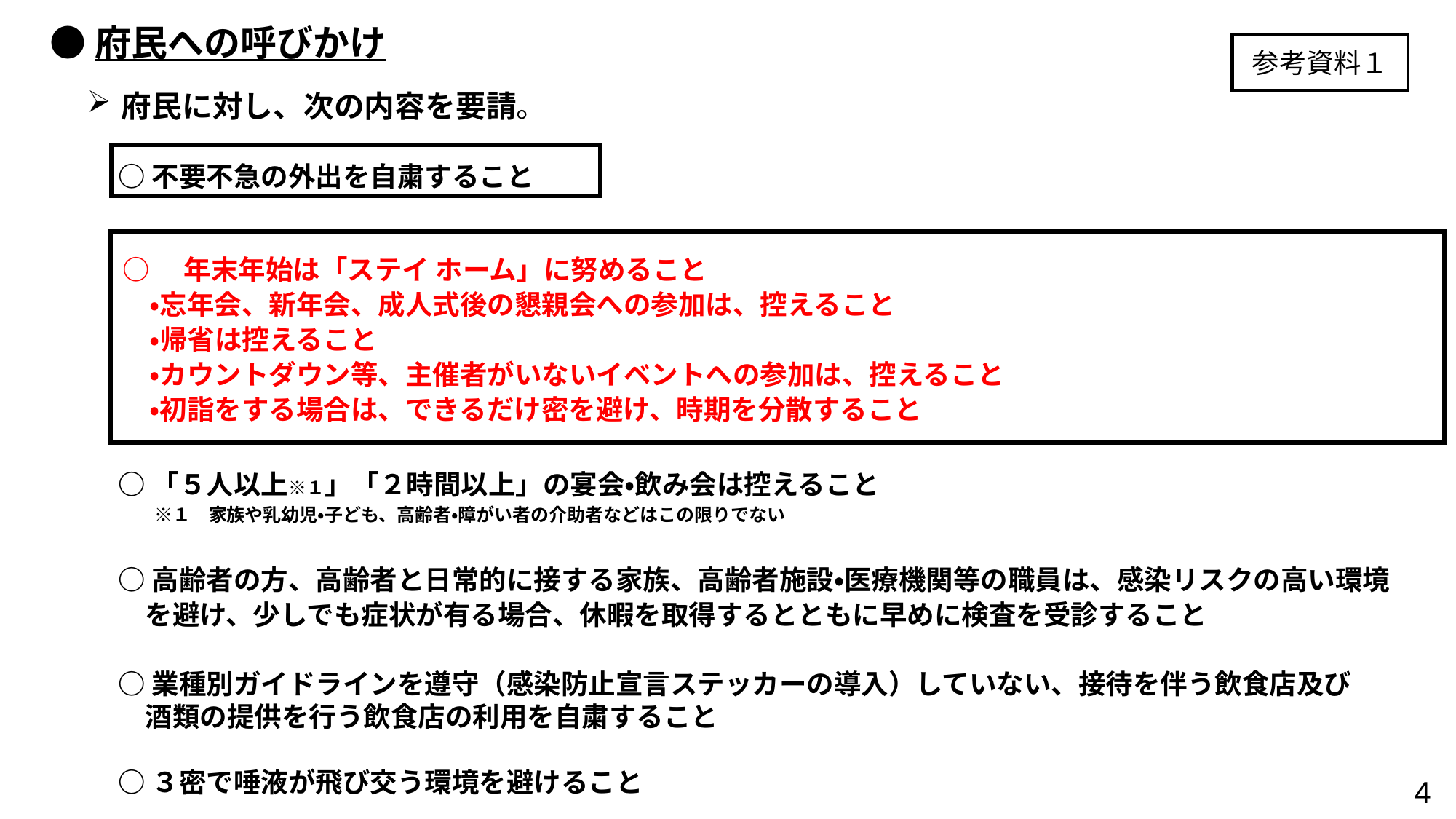

●府民への呼びかけ
参考資料１
府民に対し、次の内容を要請。
○不要不急の外出を自粛すること

○　年末年始は「ステイ ホーム」に努めること
　・忘年会、新年会、成人式後の懇親会への参加は、控えること
　・帰省は控えること
　・カウントダウン等、主催者がいないイベントへの参加は、控えること
　・初詣をする場合は、できるだけ密を避け、時期を分散すること
○「５人以上※１」「２時間以上」の宴会・飲み会は控えること
　　※１　家族や乳幼児・子ども、高齢者・障がい者の介助者などはこの限りでない
○高齢者の方、高齢者と日常的に接する家族、高齢者施設・医療機関等の職員は、感染リスクの高い環境
　を避け、少しでも症状が有る場合、休暇を取得するとともに早めに検査を受診すること
○業種別ガイドラインを遵守（感染防止宣言ステッカーの導入）していない、接待を伴う飲食店及び
　酒類の提供を行う飲食店の利用を自粛すること

○３密で唾液が飛び交う環境を避けること
4